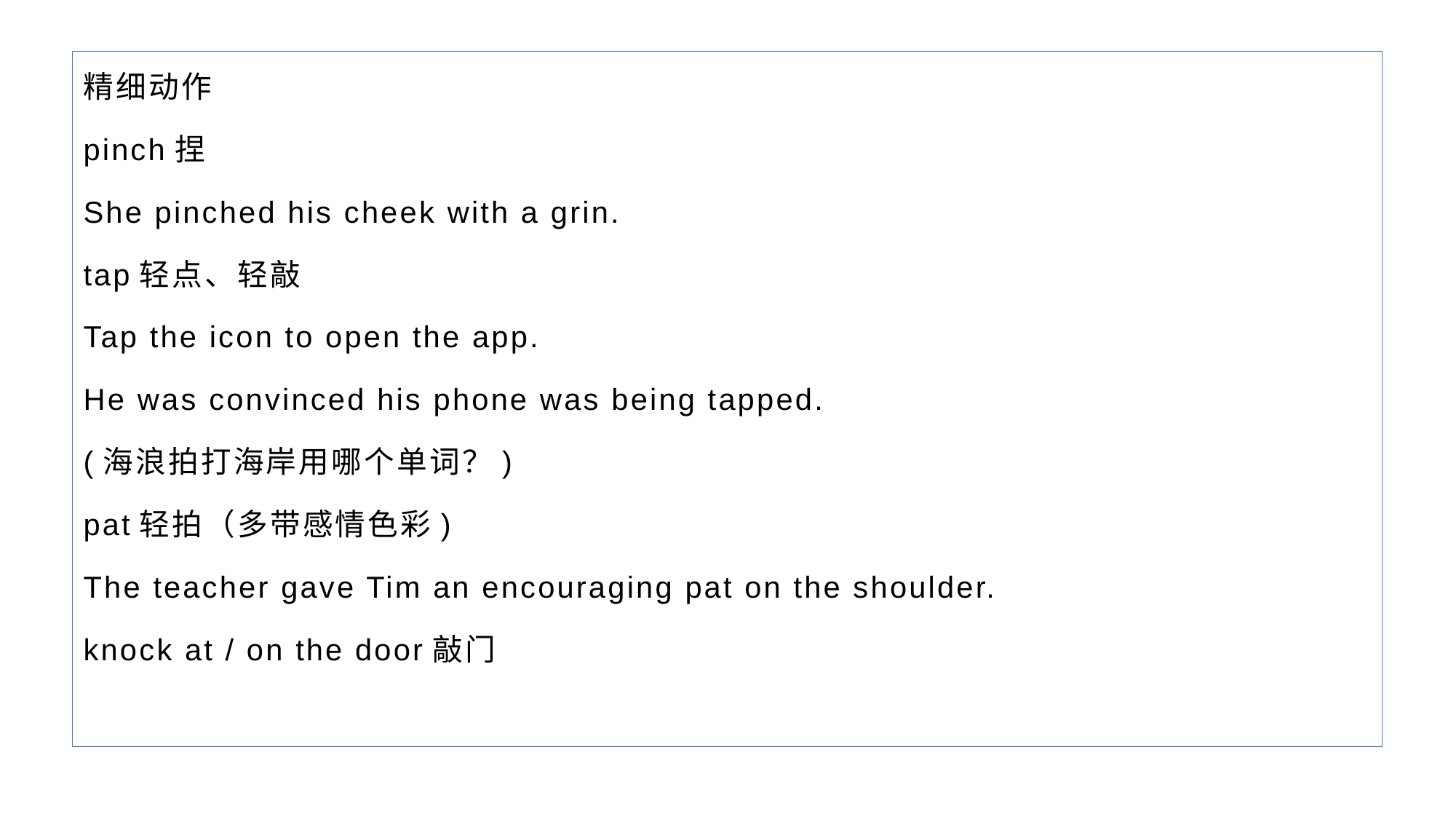

精细动作
pinch捏
She pinched his cheek with a grin.
tap轻点、轻敲
Tap the icon to open the app.
He was convinced his phone was being tapped.
(海浪拍打海岸用哪个单词？)
pat轻拍（多带感情色彩)
The teacher gave Tim an encouraging pat on the shoulder.
knock at / on the door敲门